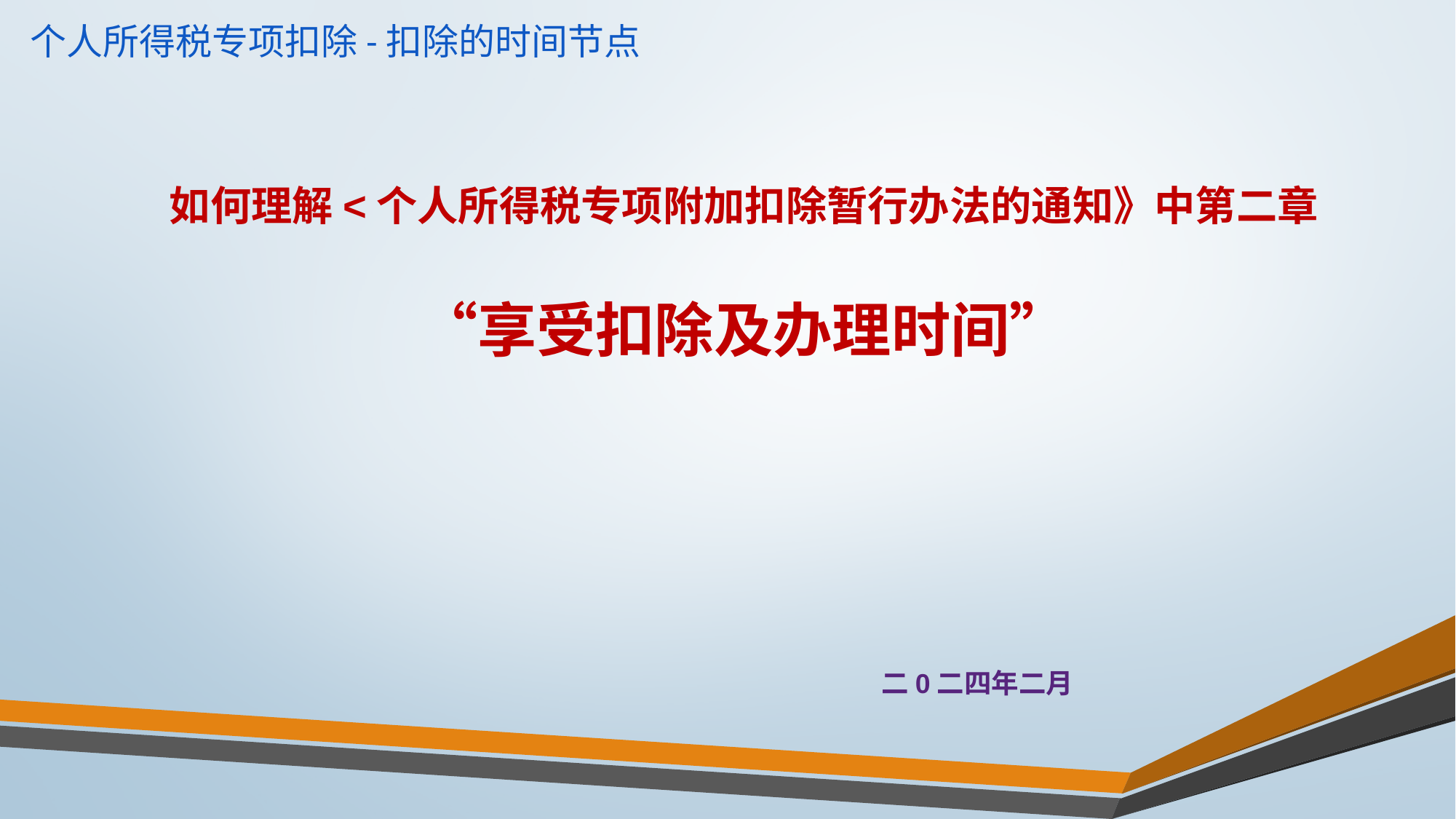

如何理解<个人所得税专项附加扣除暂行办法的通知》中第二章
 
“享受扣除及办理时间”

                                                                                               二0二四年二月